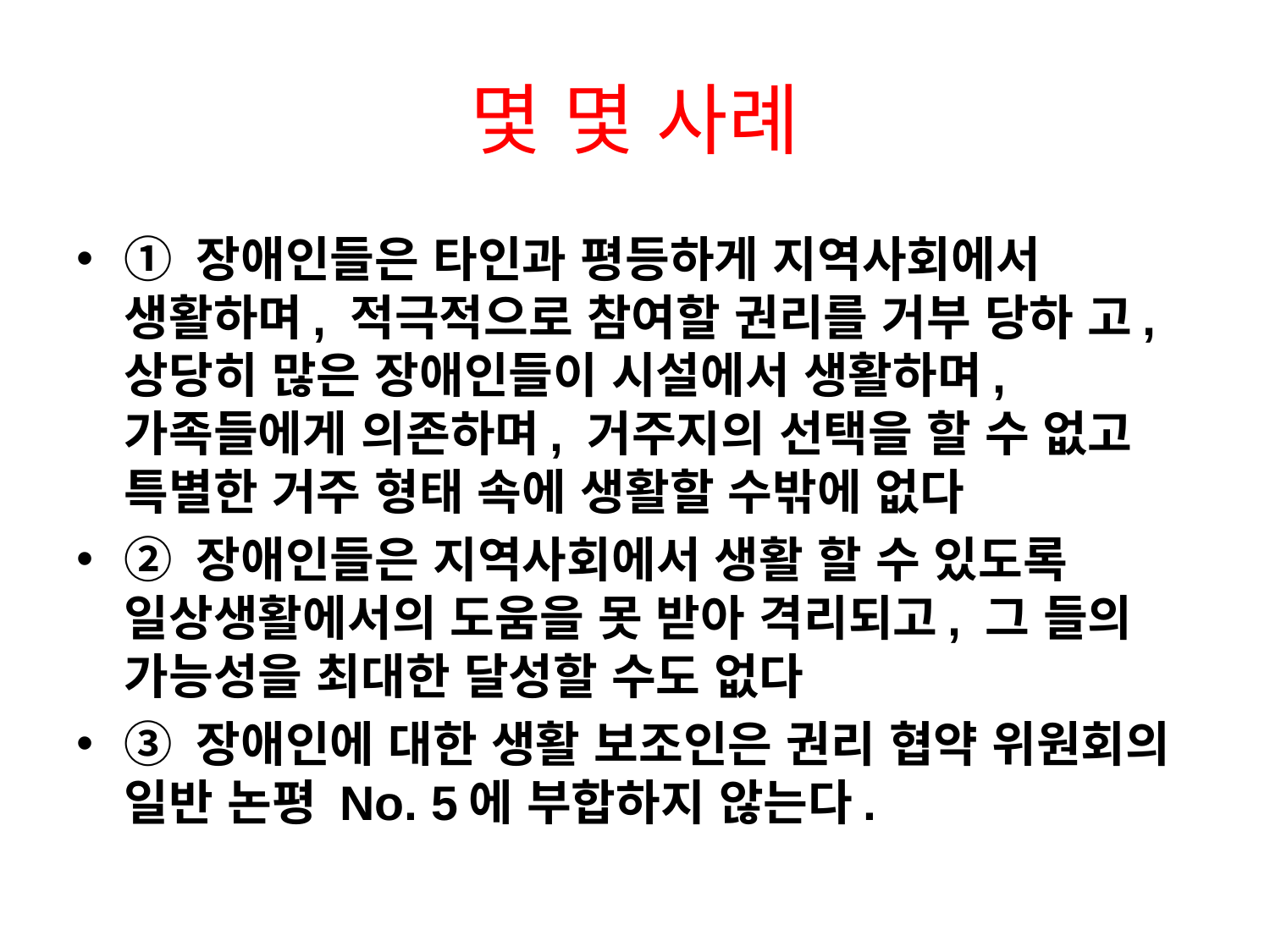

# 몇 몇 사례
① 장애인들은 타인과 평등하게 지역사회에서 생활하며, 적극적으로 참여할 권리를 거부 당하 고, 상당히 많은 장애인들이 시설에서 생활하며, 가족들에게 의존하며, 거주지의 선택을 할 수 없고 특별한 거주 형태 속에 생활할 수밖에 없다
② 장애인들은 지역사회에서 생활 할 수 있도록 일상생활에서의 도움을 못 받아 격리되고, 그 들의 가능성을 최대한 달성할 수도 없다
③ 장애인에 대한 생활 보조인은 권리 협약 위원회의 일반 논평 No. 5에 부합하지 않는다.